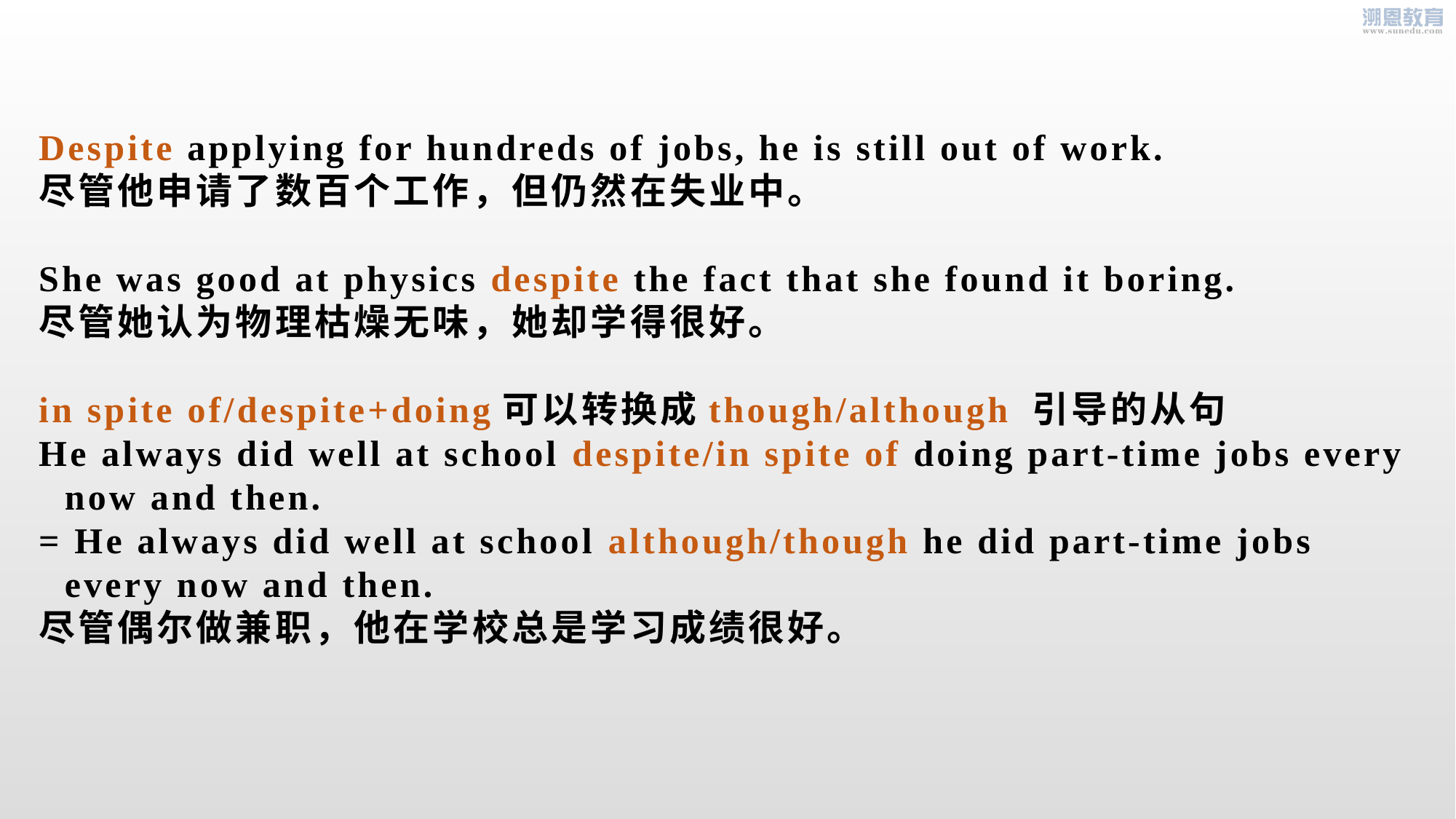

Despite applying for hundreds of jobs, he is still out of work.
尽管他申请了数百个工作，但仍然在失业中。

She was good at physics despite the fact that she found it boring.
尽管她认为物理枯燥无味，她却学得很好。

in spite of/despite+doing可以转换成though/although 引导的从句
He always did well at school despite/in spite of doing part-time jobs every now and then.
= He always did well at school although/though he did part-time jobs every now and then.
尽管偶尔做兼职，他在学校总是学习成绩很好。